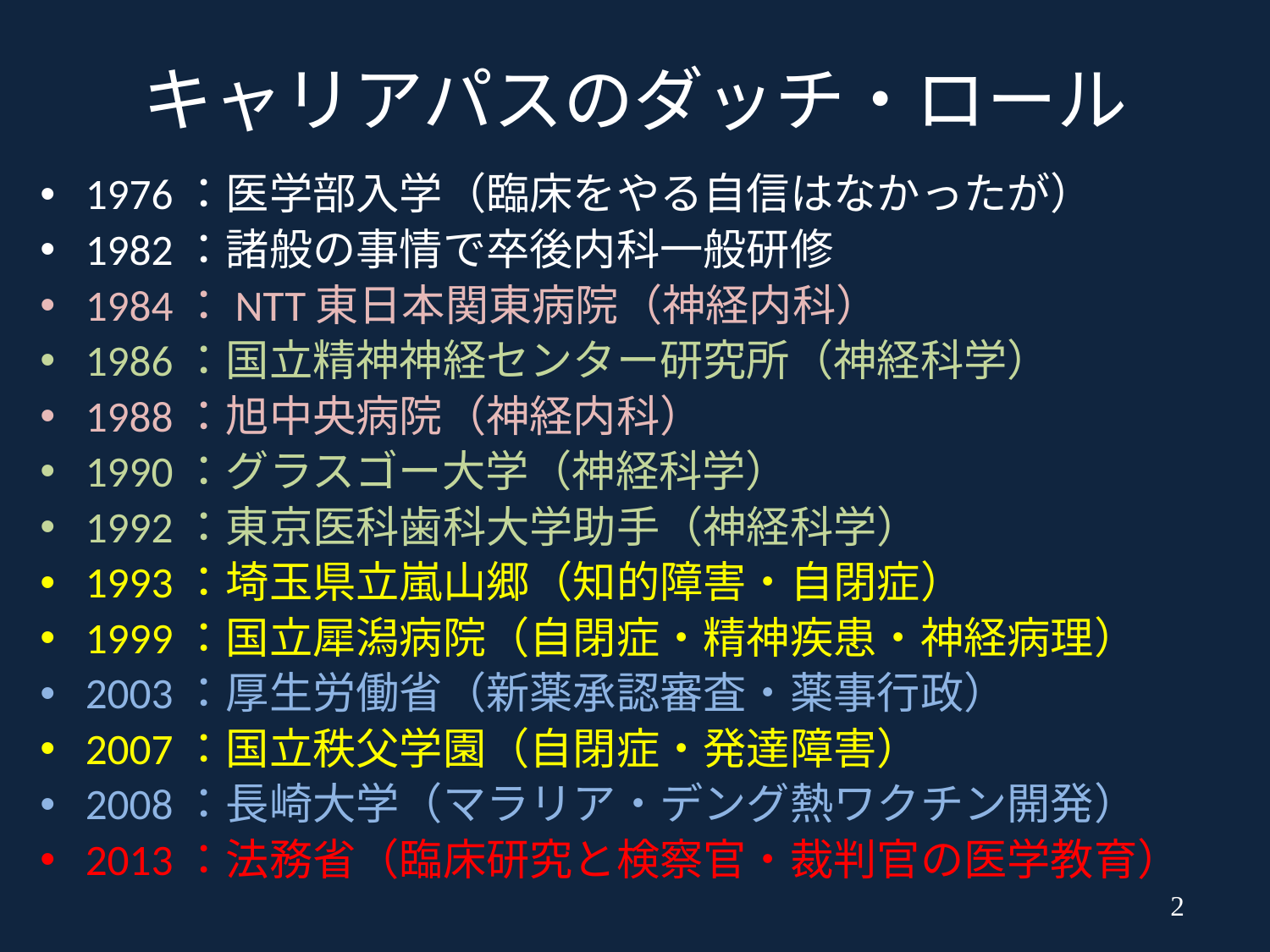

# キャリアパスのダッチ・ロール
1976：医学部入学（臨床をやる自信はなかったが）
1982：諸般の事情で卒後内科一般研修
1984：NTT東日本関東病院（神経内科）
1986：国立精神神経センター研究所（神経科学）
1988：旭中央病院（神経内科）
1990：グラスゴー大学（神経科学）
1992：東京医科歯科大学助手（神経科学）
1993：埼玉県立嵐山郷（知的障害・自閉症）
1999：国立犀潟病院（自閉症・精神疾患・神経病理）
2003：厚生労働省（新薬承認審査・薬事行政）
2007：国立秩父学園（自閉症・発達障害）
2008：長崎大学（マラリア・デング熱ワクチン開発）
2013：法務省（臨床研究と検察官・裁判官の医学教育）
2